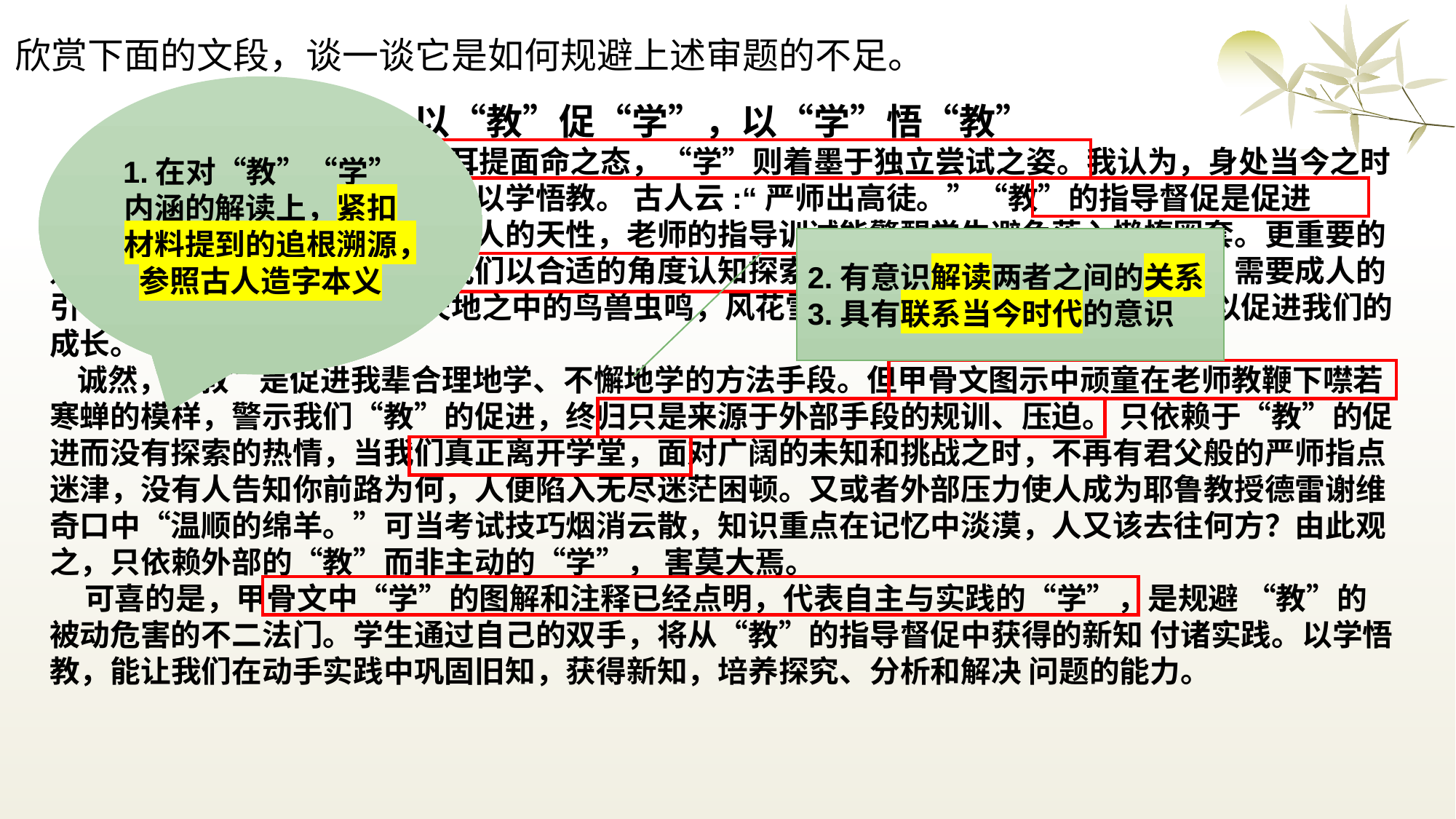

# 欣赏下面的文段，谈一谈它是如何规避上述审题的不足。
1.在对“教”“学”内涵的解读上，紧扣材料提到的追根溯源，参照古人造字本义
以“教”促“学”，以“学”悟“教”
    甲骨文中的“教”勾勒严师耳提面命之态，“学”则着墨于独立尝试之姿。我认为，身处当今之时代，吾辈青年正应当以教促学，以学悟教。 古人云:“严师出高徒。”“教”的指导督促是促进“学”的方法手段。追求安逸是人的天性，老师的指导训诫能警醒学生避免落入懒惰圈套。更重要的是，老师先辈的“教”能引导我们以合适的角度认知探索世界。正如卢梭笔下的爱弥儿，需要成人的引导，才能更好地 理解偌大天地之中的鸟兽虫鸣，风花雪月。我辈亦需要老师的“教”以促进我们的成长。
   诚然，“教”是促进我辈合理地学、不懈地学的方法手段。但甲骨文图示中顽童在老师教鞭下噤若寒蝉的模样，警示我们“教”的促进，终归只是来源于外部手段的规训、压迫。 只依赖于“教”的促进而没有探索的热情，当我们真正离开学堂，面对广阔的未知和挑战之时，不再有君父般的严师指点迷津，没有人告知你前路为何，人便陷入无尽迷茫困顿。又或者外部压力使人成为耶鲁教授德雷谢维奇口中“温顺的绵羊。”可当考试技巧烟消云散，知识重点在记忆中淡漠，人又该去往何方？由此观之，只依赖外部的“教”而非主动的“学”， 害莫大焉。
    可喜的是，甲骨文中“学”的图解和注释已经点明，代表自主与实践的“学”，是规避 “教”的被动危害的不二法门。学生通过自己的双手，将从“教”的指导督促中获得的新知 付诸实践。以学悟教，能让我们在动手实践中巩固旧知，获得新知，培养探究、分析和解决 问题的能力。

2.有意识解读两者之间的关系
3.具有联系当今时代的意识